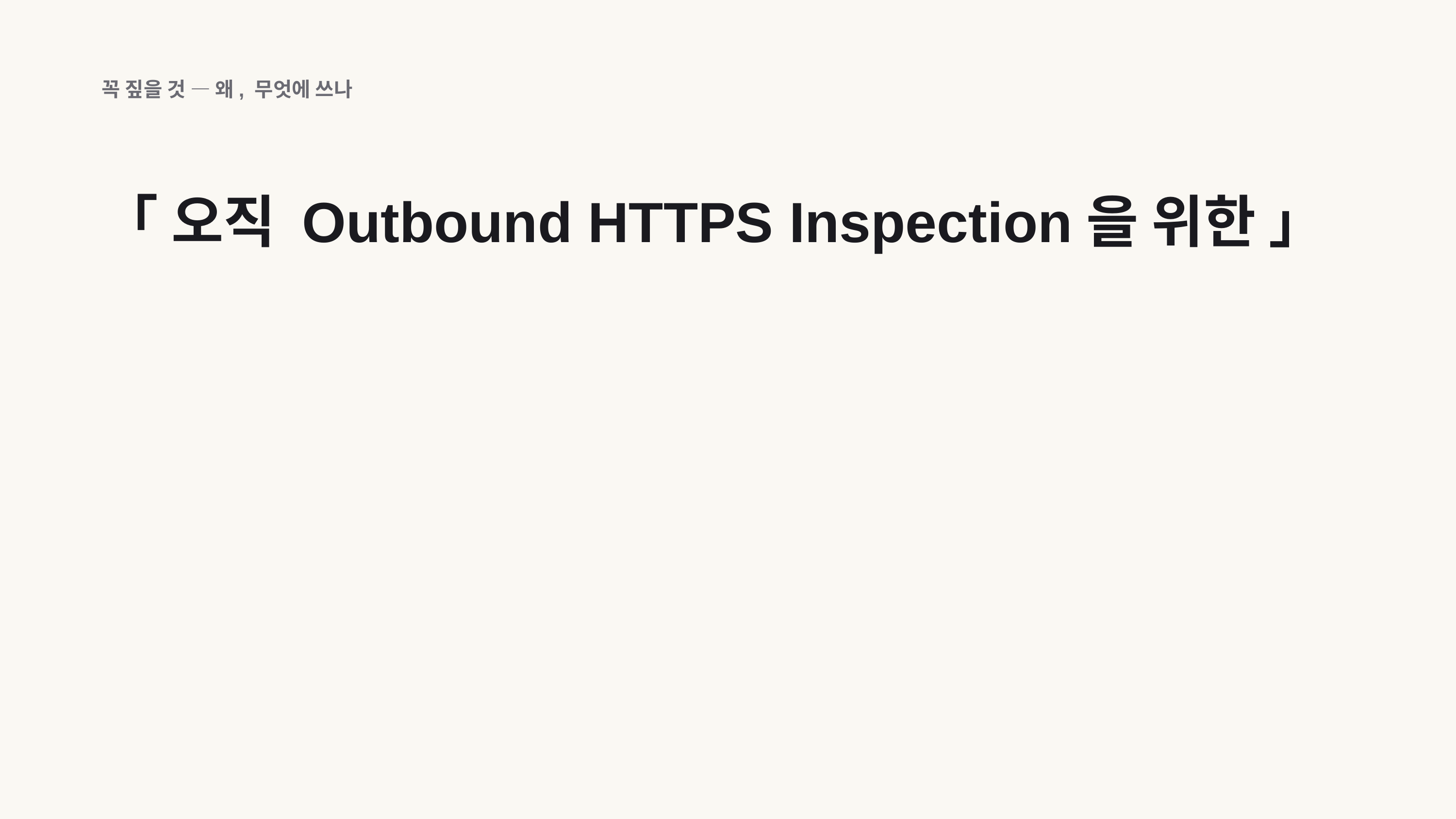

꼭 짚을 것 — 왜, 무엇에 쓰나
「 오직 Outbound HTTPS Inspection을 위한 」